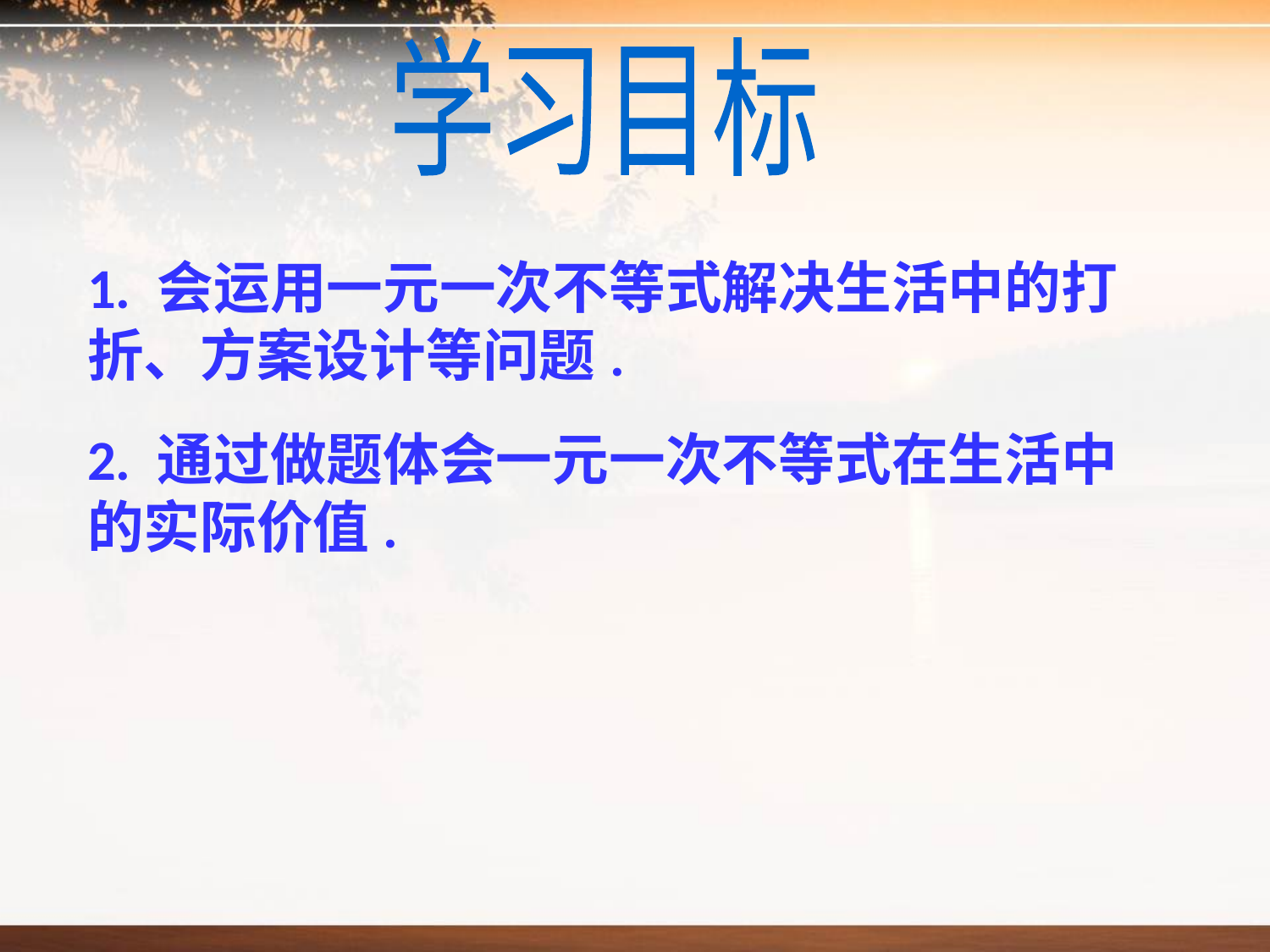

学习目标
1. 会运用一元一次不等式解决生活中的打折、方案设计等问题.
2. 通过做题体会一元一次不等式在生活中的实际价值.